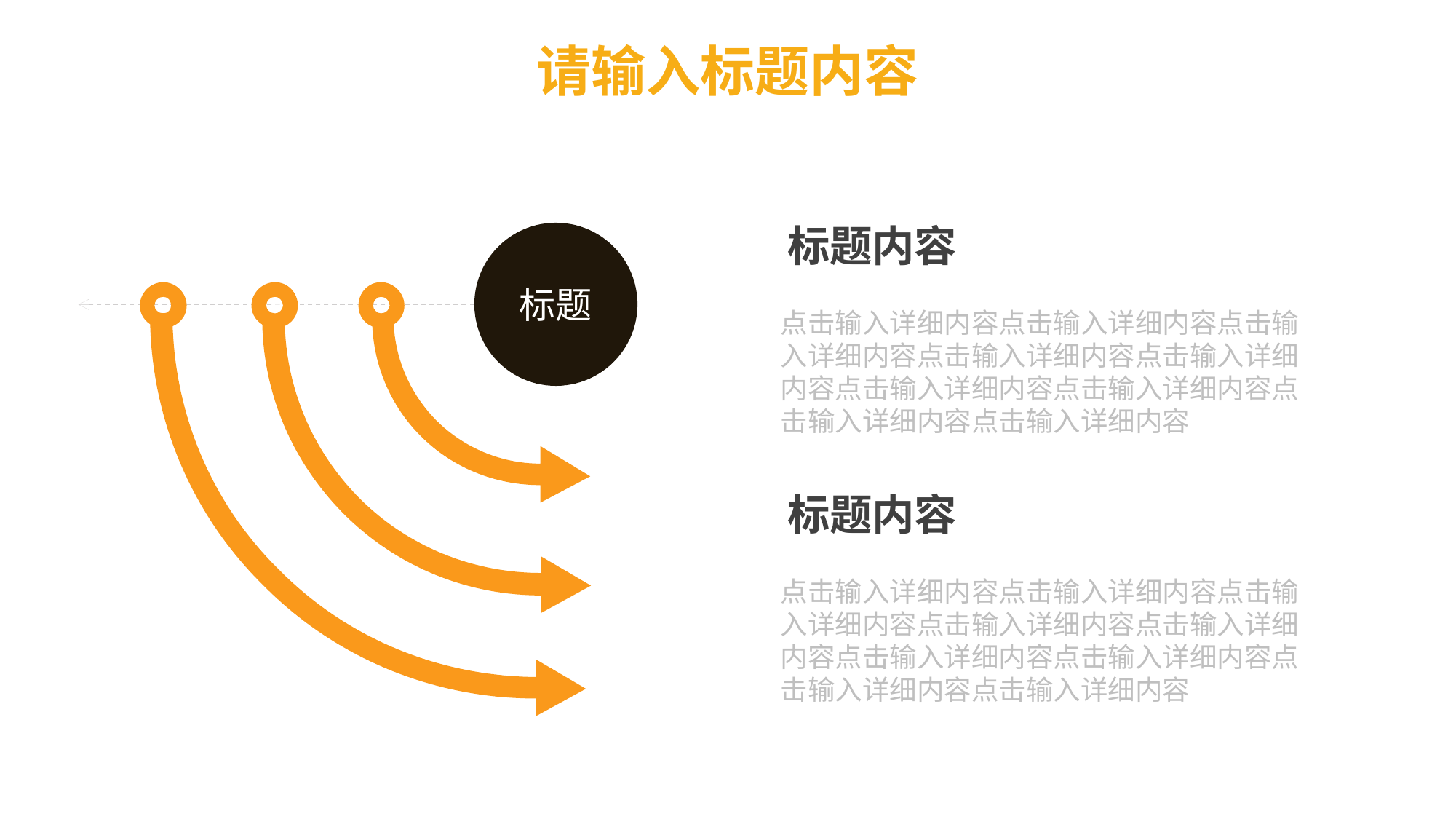

请输入标题内容
标题内容
点击输入详细内容点击输入详细内容点击输入详细内容点击输入详细内容点击输入详细内容点击输入详细内容点击输入详细内容点击输入详细内容点击输入详细内容
标题

标题内容
点击输入详细内容点击输入详细内容点击输入详细内容点击输入详细内容点击输入详细内容点击输入详细内容点击输入详细内容点击输入详细内容点击输入详细内容